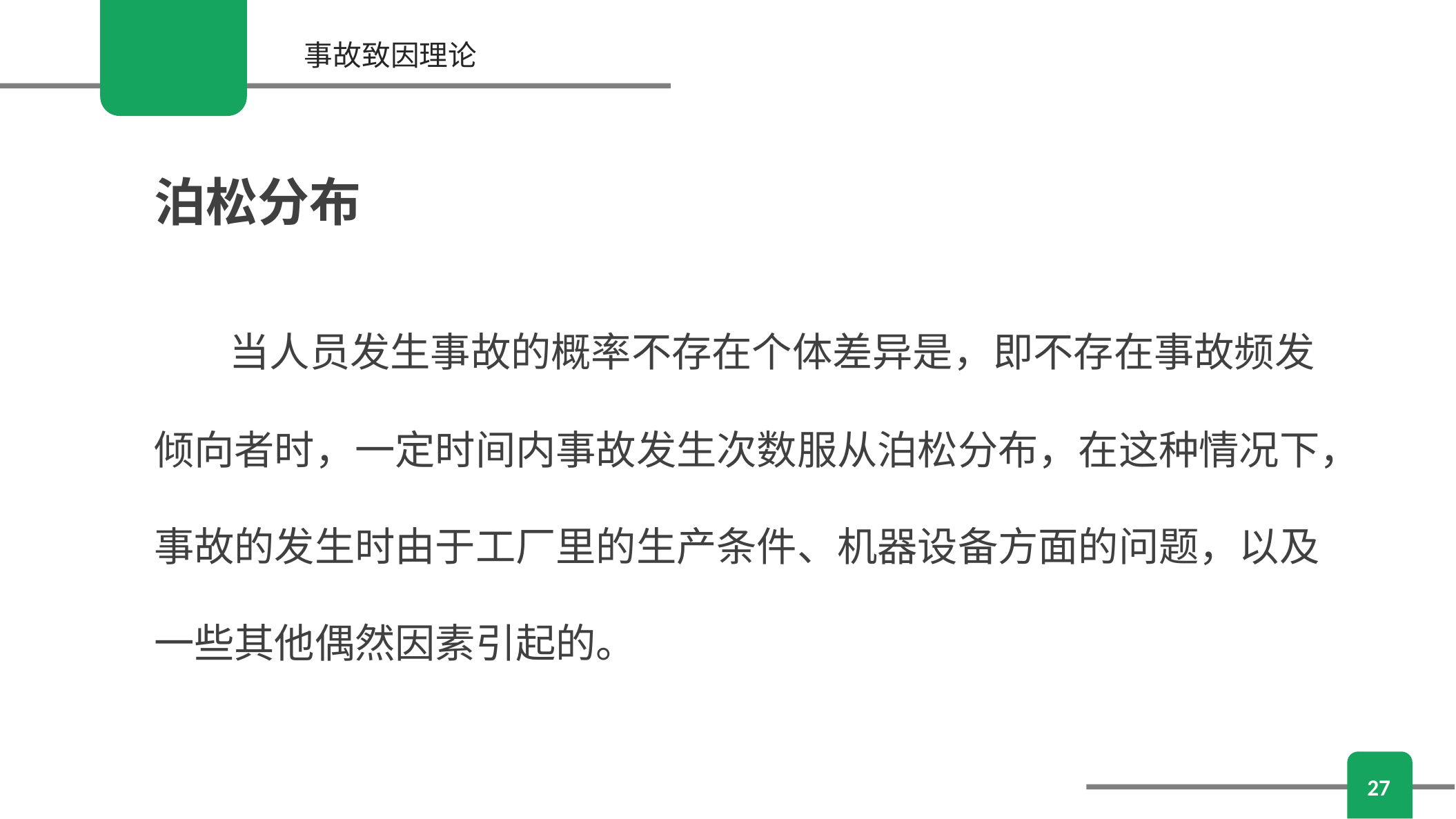

事故致因理论
泊松分布
        当人员发生事故的概率不存在个体差异是，即不存在事故频发倾向者时，一定时间内事故发生次数服从泊松分布，在这种情况下，事故的发生时由于工厂里的生产条件、机器设备方面的问题，以及一些其他偶然因素引起的。

27